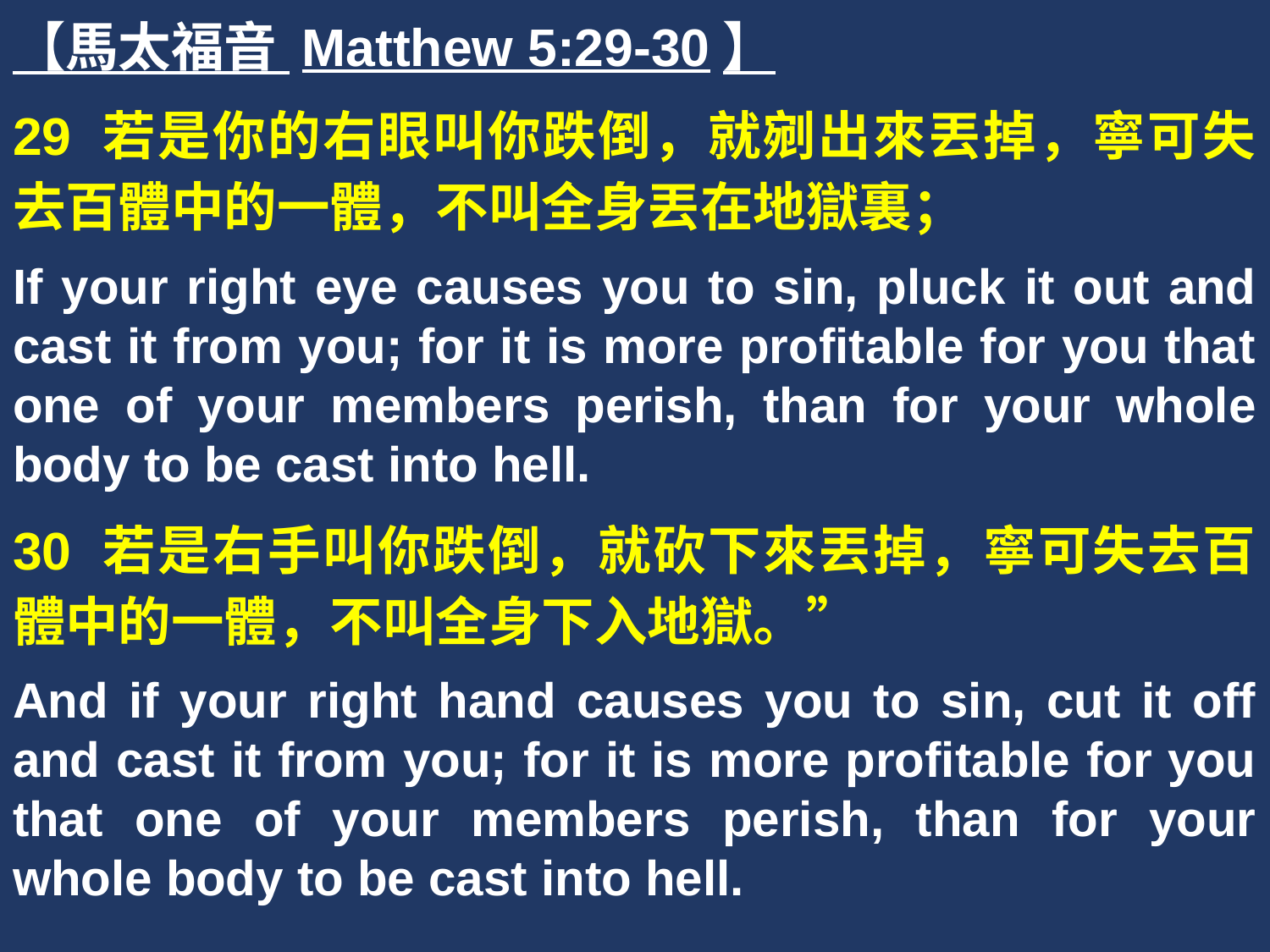

【馬太福音 Matthew 5:29-30】
29 若是你的右眼叫你跌倒，就剜出來丟掉，寧可失去百體中的一體，不叫全身丟在地獄裏；
If your right eye causes you to sin, pluck it out and cast it from you; for it is more profitable for you that one of your members perish, than for your whole body to be cast into hell.
30 若是右手叫你跌倒，就砍下來丟掉，寧可失去百體中的一體，不叫全身下入地獄。”
And if your right hand causes you to sin, cut it off and cast it from you; for it is more profitable for you that one of your members perish, than for your whole body to be cast into hell.